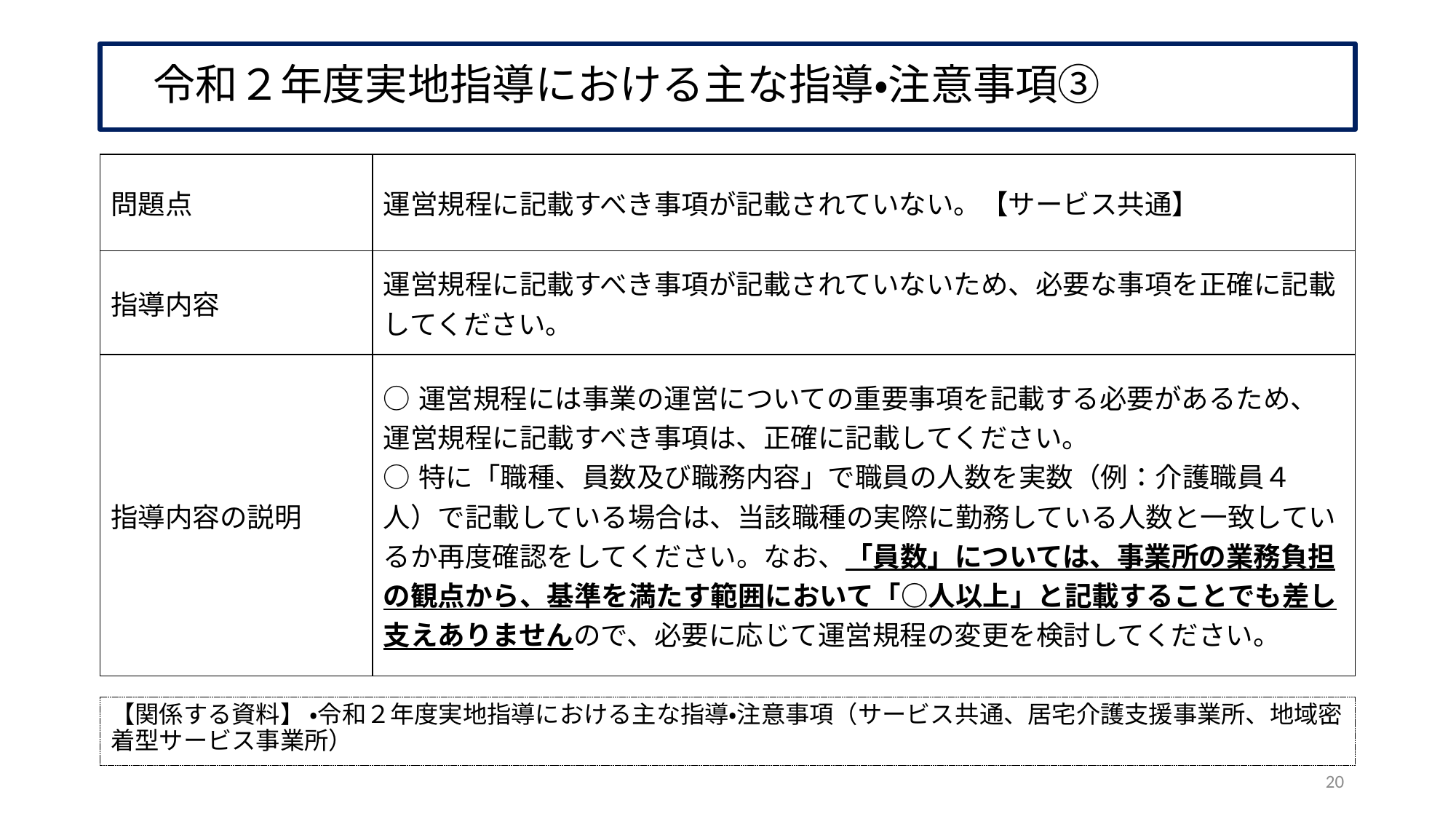

# 令和２年度実地指導における主な指導・注意事項③
| 問題点 | 運営規程に記載すべき事項が記載されていない。【サービス共通】 |
| --- | --- |
| 指導内容 | 運営規程に記載すべき事項が記載されていないため、必要な事項を正確に記載してください。 |
| 指導内容の説明 | ○運営規程には事業の運営についての重要事項を記載する必要があるため、運営規程に記載すべき事項は、正確に記載してください。 ○特に「職種、員数及び職務内容」で職員の人数を実数（例：介護職員４人）で記載している場合は、当該職種の実際に勤務している人数と一致しているか再度確認をしてください。なお、「員数」については、事業所の業務負担の観点から、基準を満たす範囲において「○人以上」と記載することでも差し支えありませんので、必要に応じて運営規程の変更を検討してください。 |
【関係する資料】 ・令和２年度実地指導における主な指導・注意事項（サービス共通、居宅介護支援事業所、地域密着型サービス事業所）
20